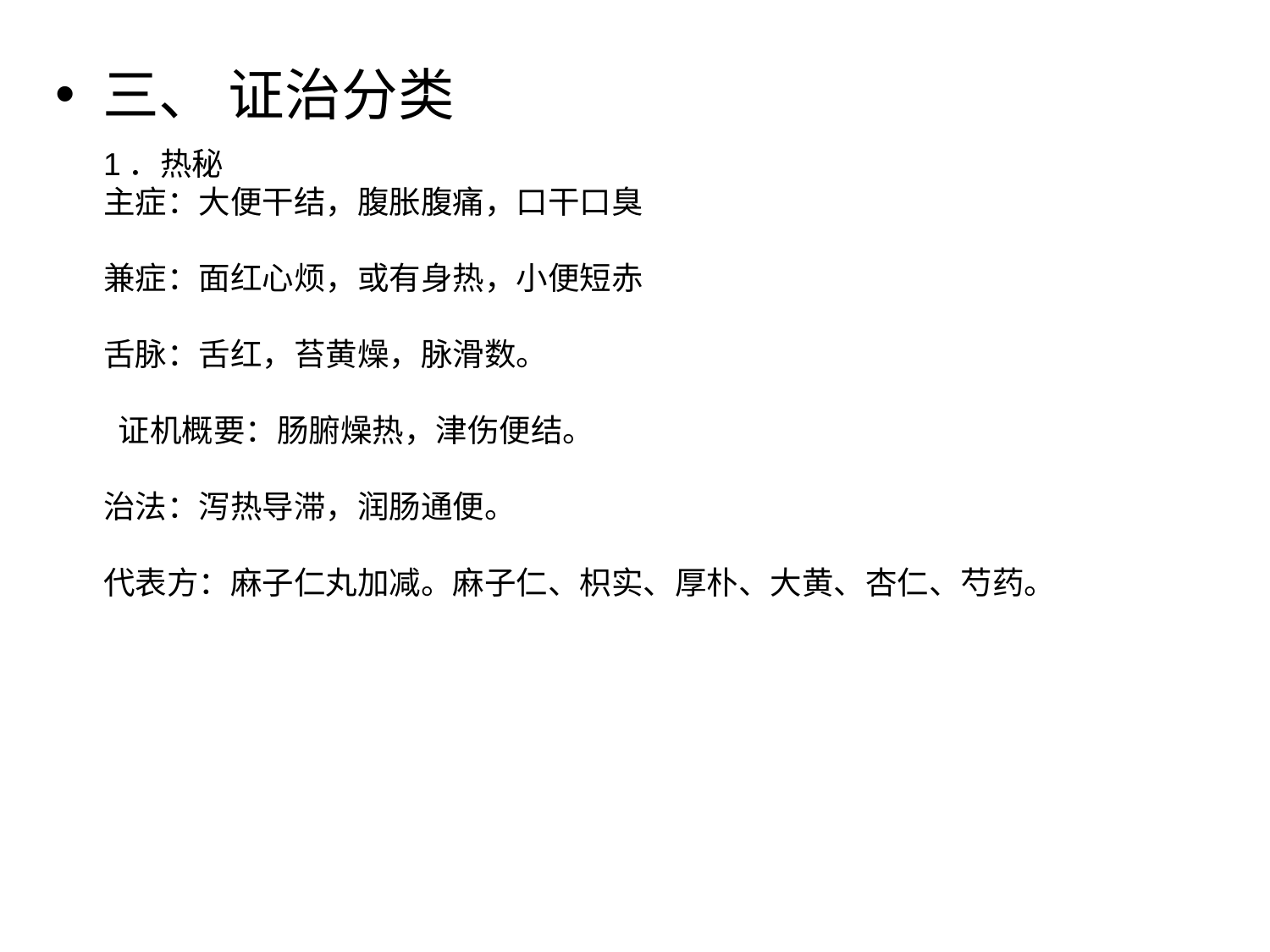

三、 证治分类

1．热秘
主症：大便干结，腹胀腹痛，口干口臭

兼症：面红心烦，或有身热，小便短赤

舌脉：舌红，苔黄燥，脉滑数。

 证机概要：肠腑燥热，津伤便结。

治法：泻热导滞，润肠通便。

代表方：麻子仁丸加减。麻子仁、枳实、厚朴、大黄、杏仁、芍药。